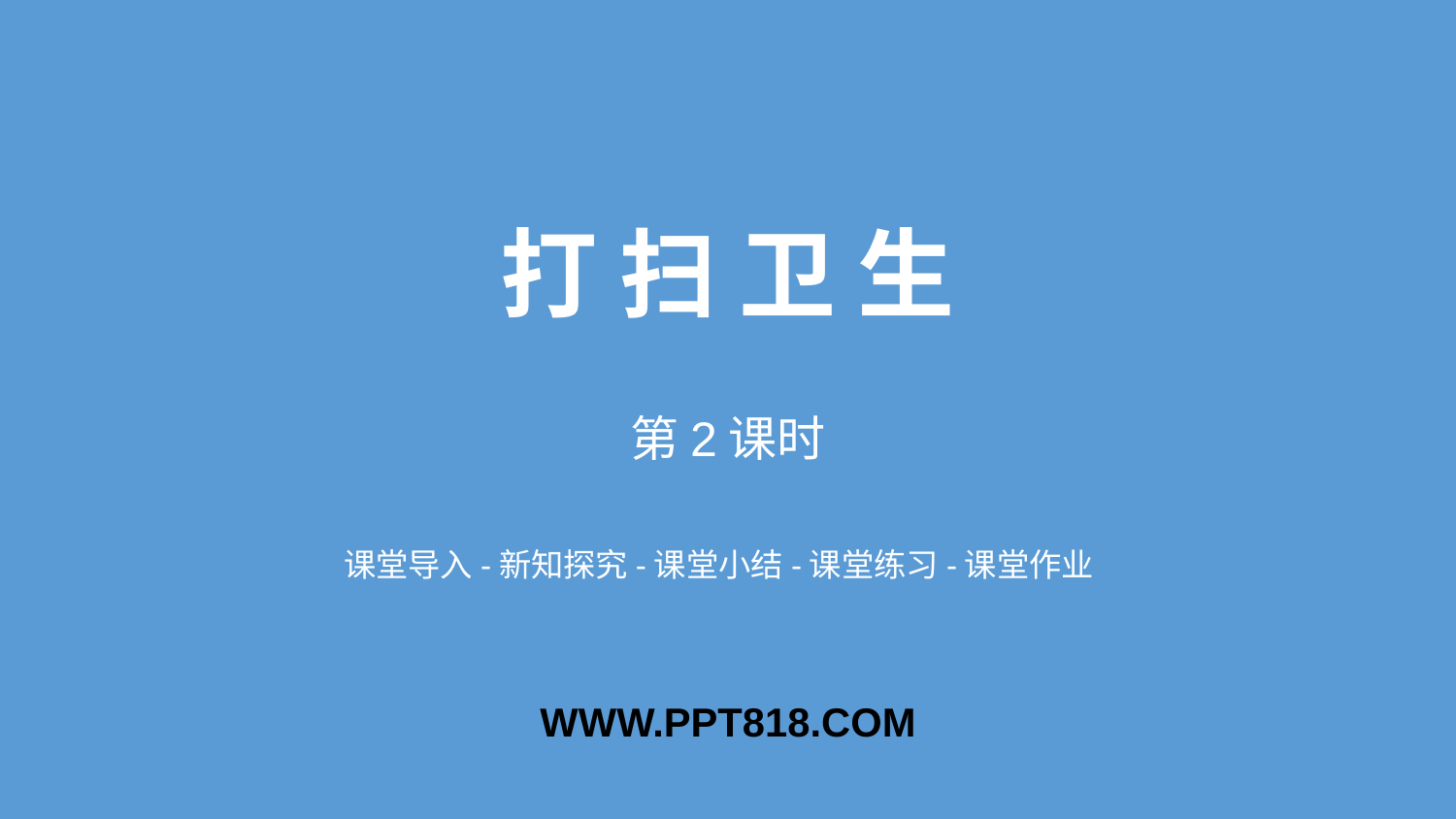

打 扫 卫 生
第2课时
课堂导入-新知探究-课堂小结-课堂练习-课堂作业
WWW.PPT818.COM